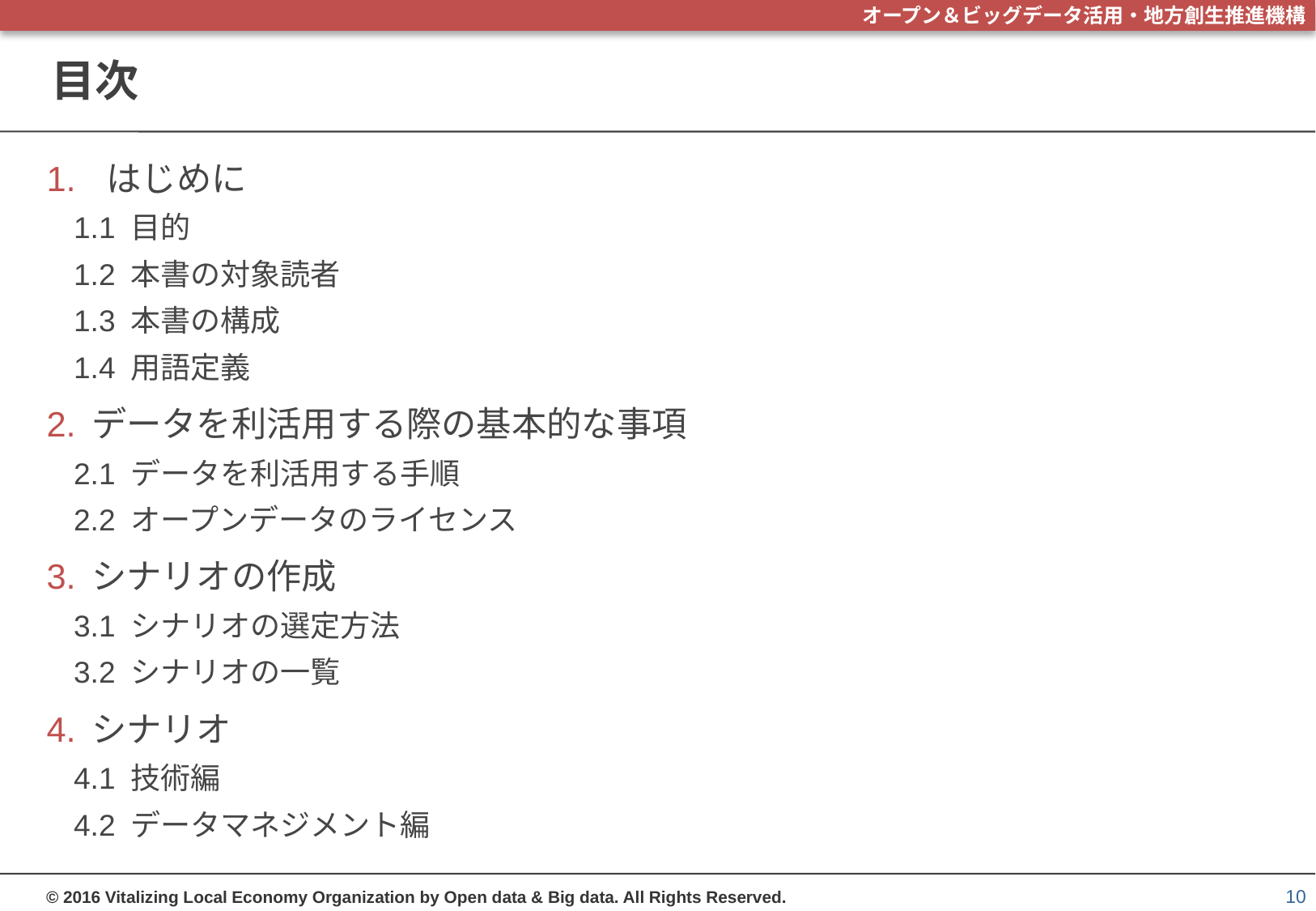

# 目次
はじめに
1.1 目的
1.2 本書の対象読者
1.3 本書の構成
1.4 用語定義
データを利活用する際の基本的な事項
2.1 データを利活用する手順
2.2 オープンデータのライセンス
シナリオの作成
3.1 シナリオの選定方法
3.2 シナリオの一覧
シナリオ
4.1 技術編
4.2 データマネジメント編
10